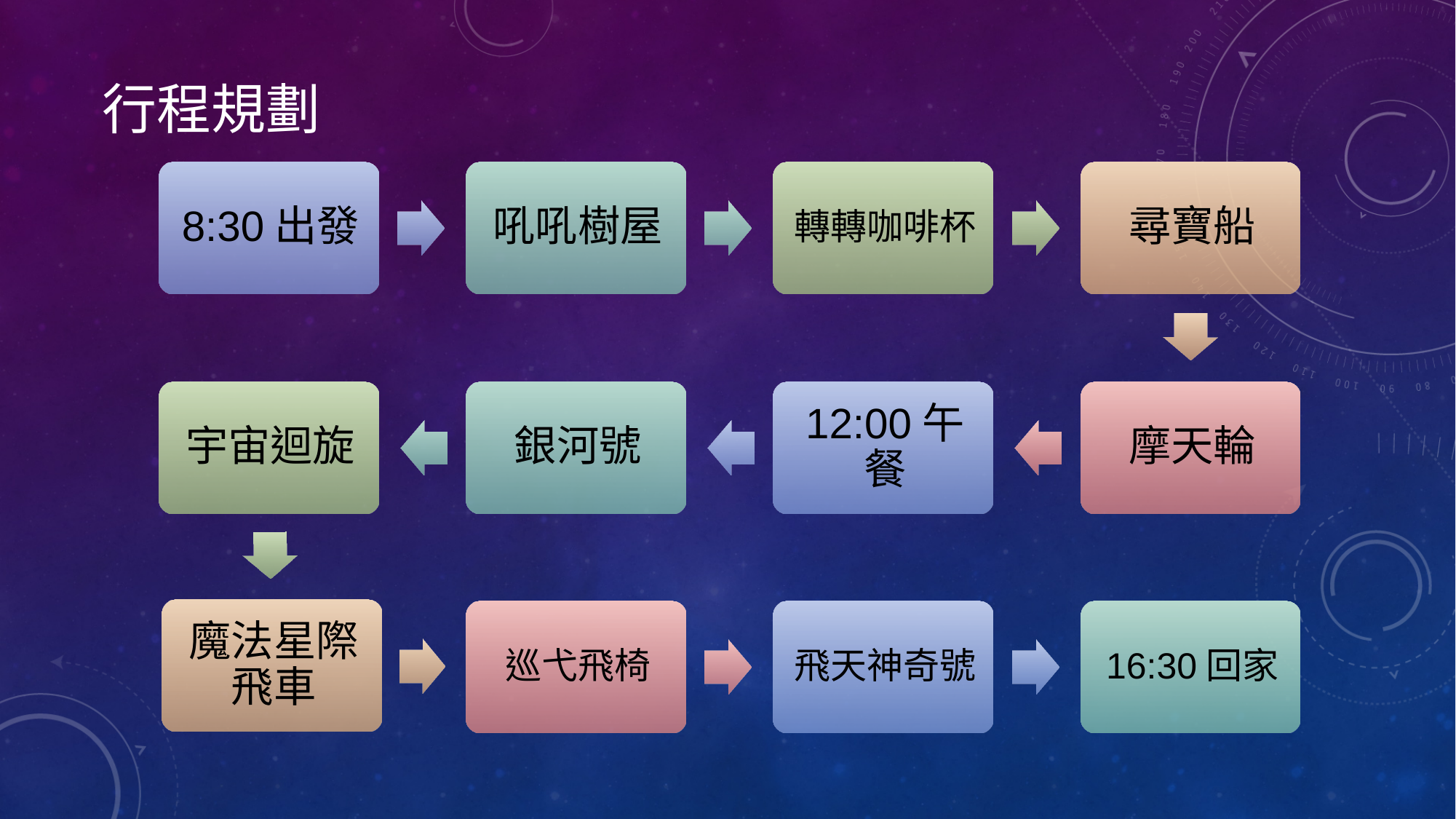

# 行程規劃
8:30出發

吼吼樹屋

轉轉咖啡杯

尋寶船

摩天輪

12:00午餐

銀河號

宇宙迴旋

魔法星際飛車

巡弋飛椅

飛天神奇號

16:30回家